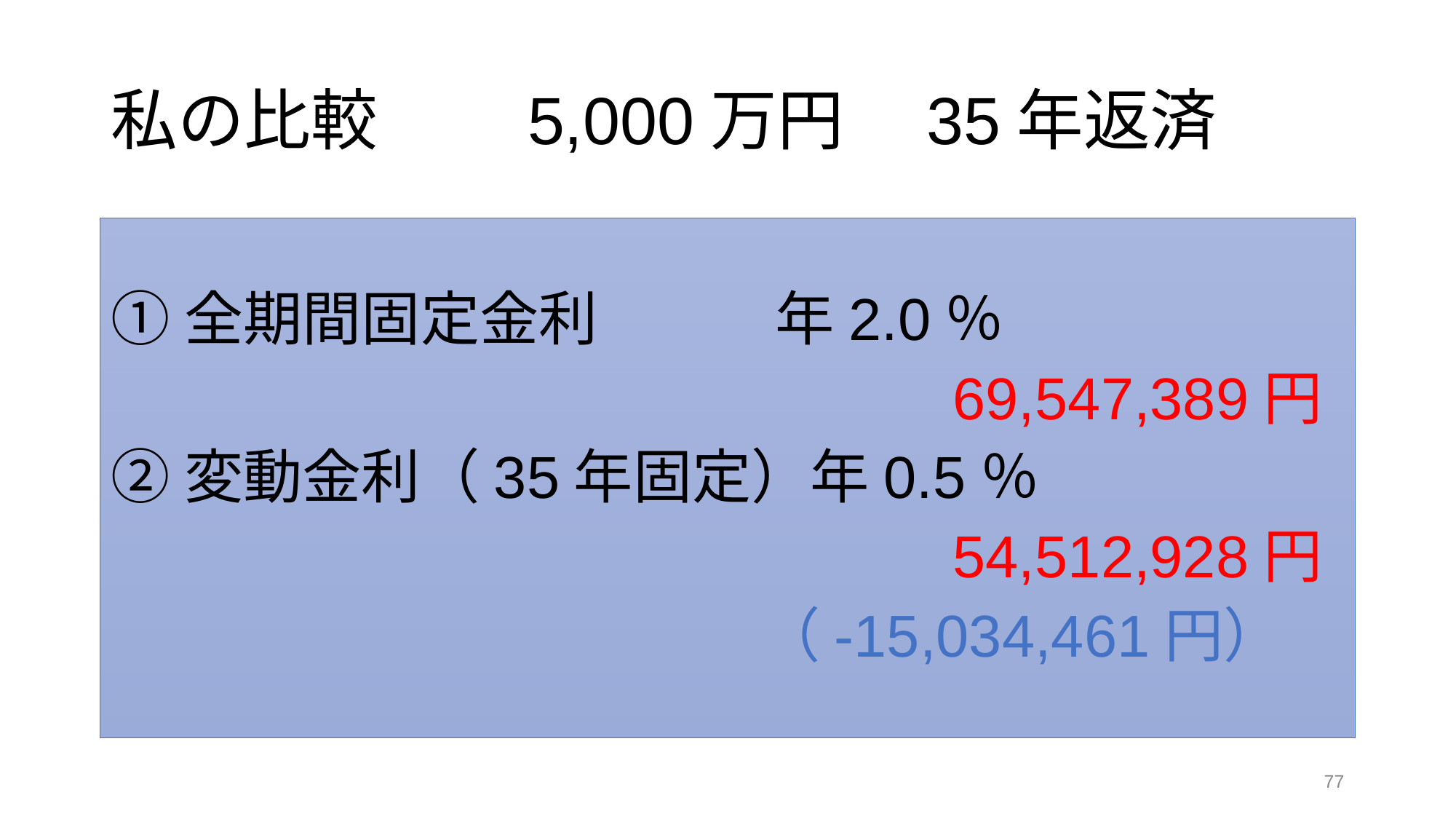

# 私の比較　　5,000万円　35年返済

①全期間固定金利　　　年2.0％
　　　　　　　　　　　　　　69,547,389円
②変動金利（35年固定）年0.5％
　　　　　　　　　　　　　　54,512,928円
　　　　　　　　　　　（-15,034,461円）
77